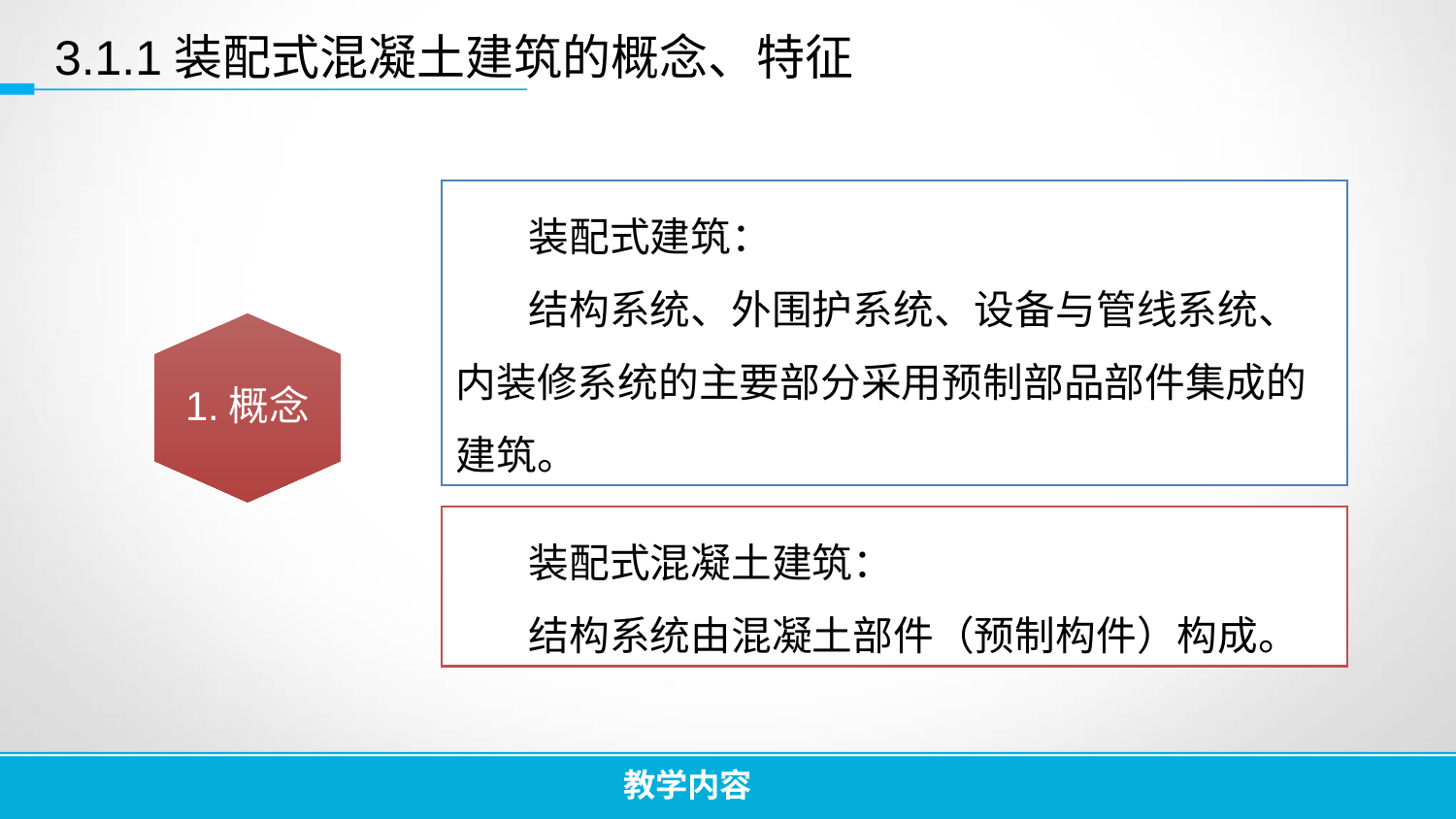

3.1.1装配式混凝土建筑的概念、特征
装配式建筑：
结构系统、外围护系统、设备与管线系统、内装修系统的主要部分采用预制部品部件集成的建筑。
1.概念

装配式混凝土建筑：
结构系统由混凝土部件（预制构件）构成。
教学内容